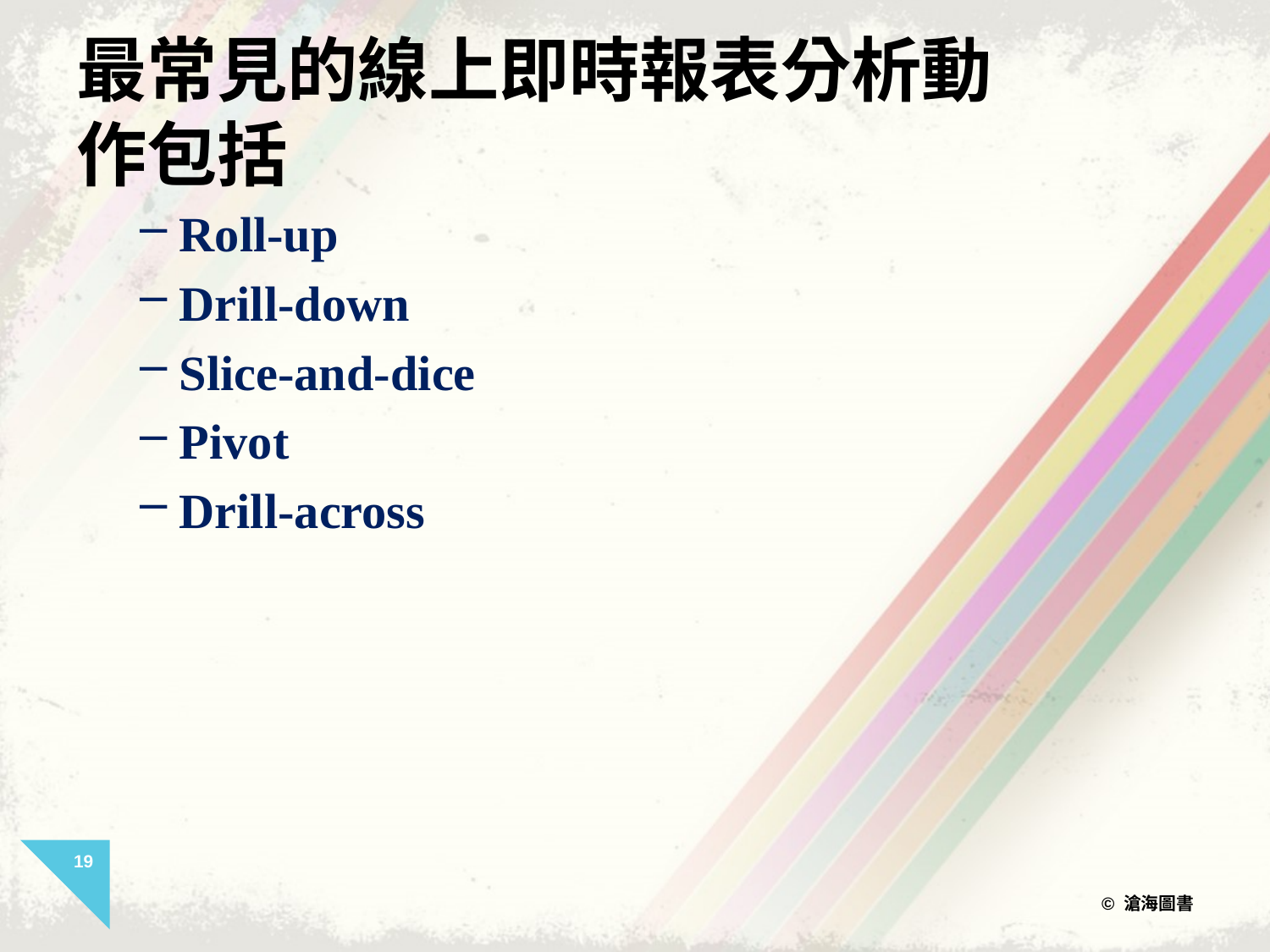

# 最常見的線上即時報表分析動作包括
Roll-up
Drill-down
Slice-and-dice
Pivot
Drill-across
19
© 滄海圖書